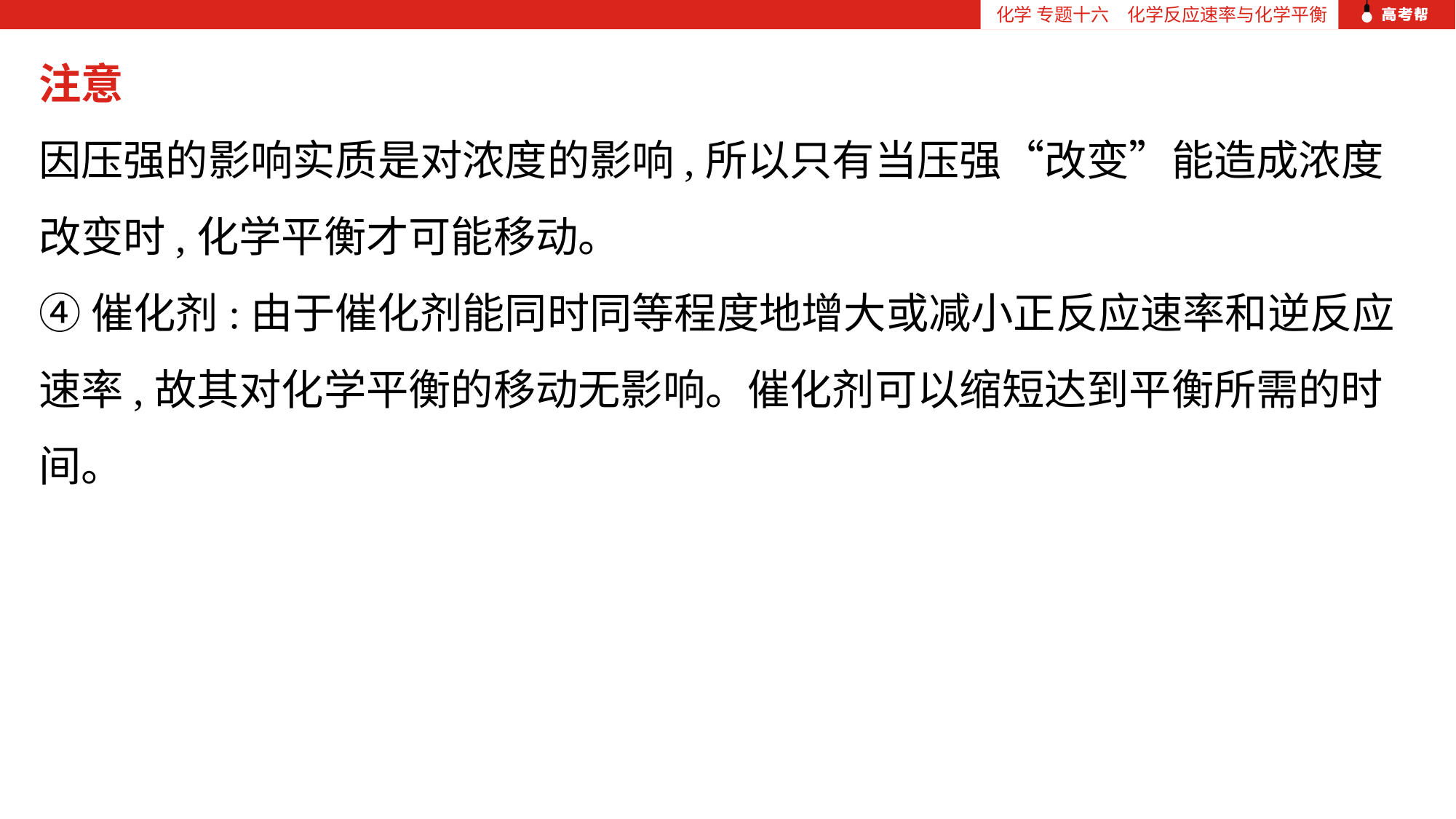

化学 专题十六　化学反应速率与化学平衡
注意
因压强的影响实质是对浓度的影响,所以只有当压强“改变”能造成浓度改变时,化学平衡才可能移动。
④催化剂:由于催化剂能同时同等程度地增大或减小正反应速率和逆反应速率,故其对化学平衡的移动无影响。催化剂可以缩短达到平衡所需的时间。